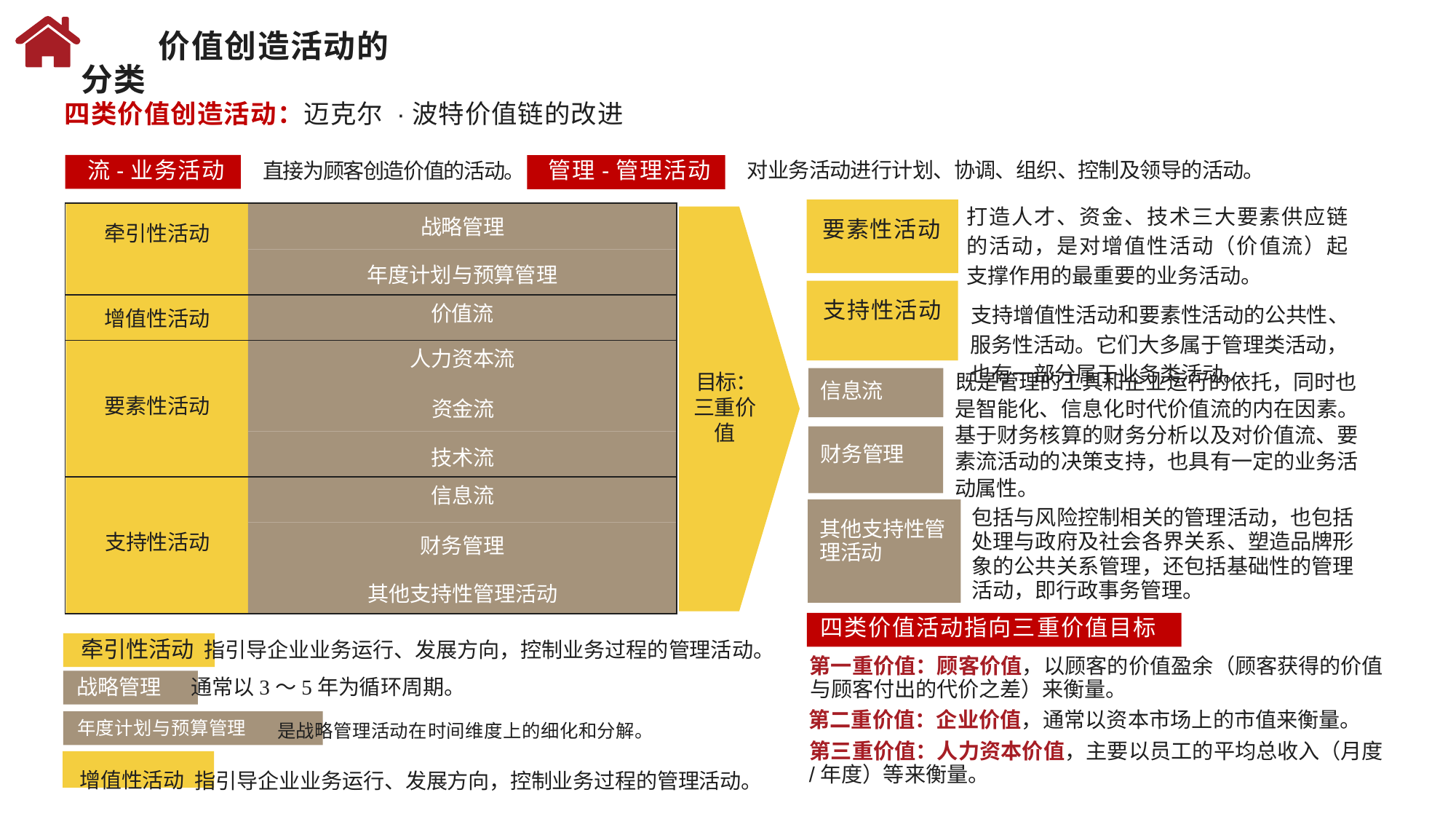

价值创造活动的分类

四类价值创造活动：迈克尔 ·波特价值链的改进

流-业务活动

管理-管理活动

对业务活动进行计划、协调、组织、控制及领导的活动。

直接为顾客创造价值的活动。
|  | 打造人才、资金、技术三大要素供应链的活动，是对增值性活动（价值流）起支撑作用的最重要的业务活动。 支持增值性活动和要素性活动的公共性、服务性活动。它们大多属于管理类活动，也有一部分属于业务类活动。 |
| --- | --- |

要素性活动
| 牵引性活动 | 战略管理 年度计划与预算管理 |
| --- | --- |
| 增值性活动 | 价值流 |
| 要素性活动 | 人力资本流 资金流 技术流 |
| 支持性活动 | 信息流 财务管理 其他支持性管理活动 |

支持性活动

既是管理的工具和企业运行的依托，同时也是智能化、信息化时代价值流的内在因素。基于财务核算的财务分析以及对价值流、要素流活动的决策支持，也具有一定的业务活动属性。

信息流

目标：
三重价
值

财务管理

其他支持性管理活动

包括与风险控制相关的管理活动，也包括处理与政府及社会各界关系、塑造品牌形象的公共关系管理，还包括基础性的管理活动，即行政事务管理。

四类价值活动指向三重价值目标

	牵引性活动  指引导企业业务运行、发展方向，控制业务过程的管理活动。
	战略管理    通常以3～5年为循环周期。
	年度计划与预算管理       是战略管理活动在时间维度上的细化和分解。

	增值性活动  指引导企业业务运行、发展方向，控制业务过程的管理活动。

第一重价值：顾客价值，以顾客的价值盈余（顾客获得的价值与顾客付出的代价之差）来衡量。
第二重价值：企业价值，通常以资本市场上的市值来衡量。

第三重价值：人力资本价值，主要以员工的平均总收入（月度/年度）等来衡量。